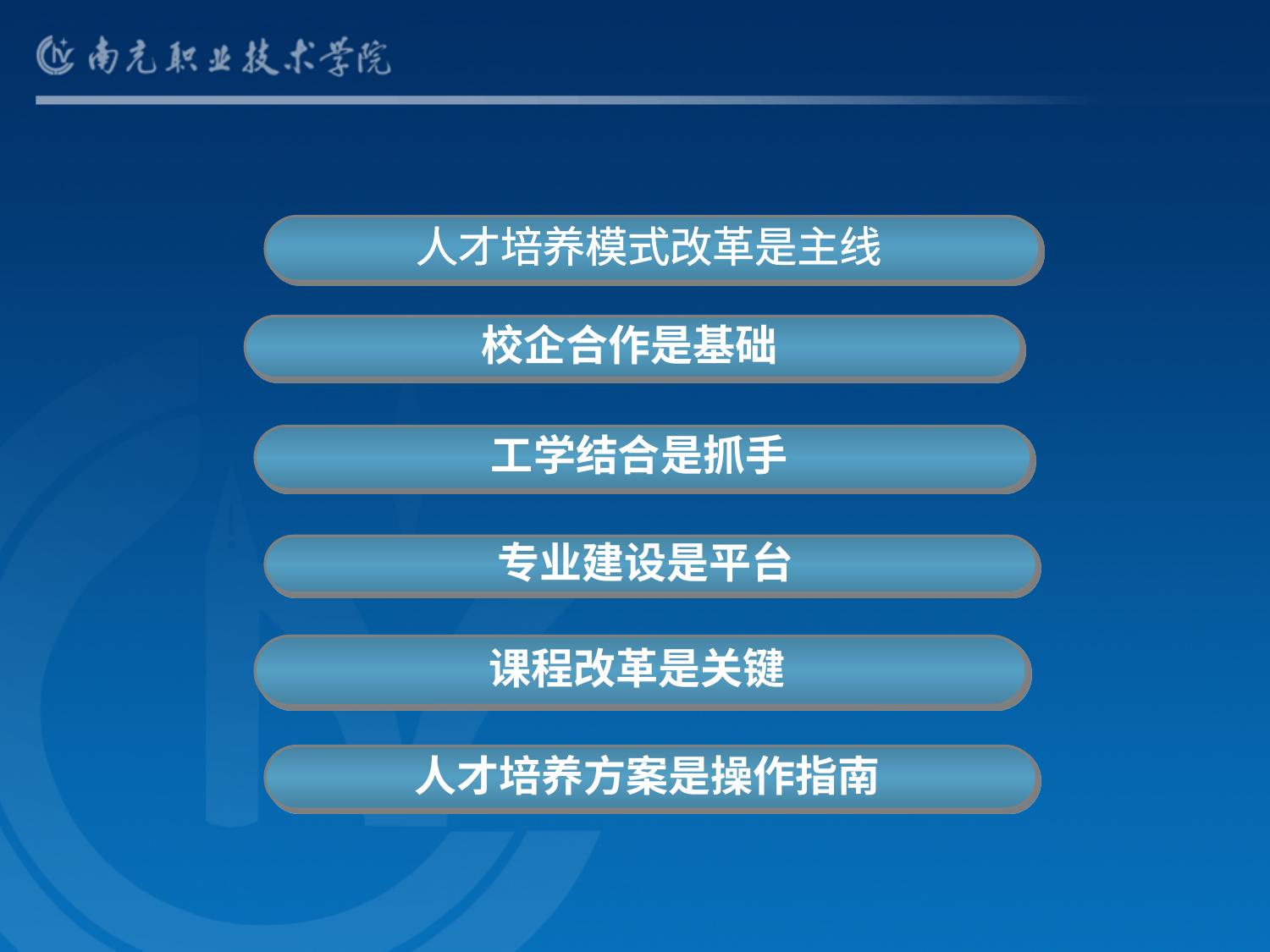

人才培养模式改革是主线
校企合作是基础
工学结合是抓手
专业建设是平台
课程改革是关键
人才培养方案是操作指南